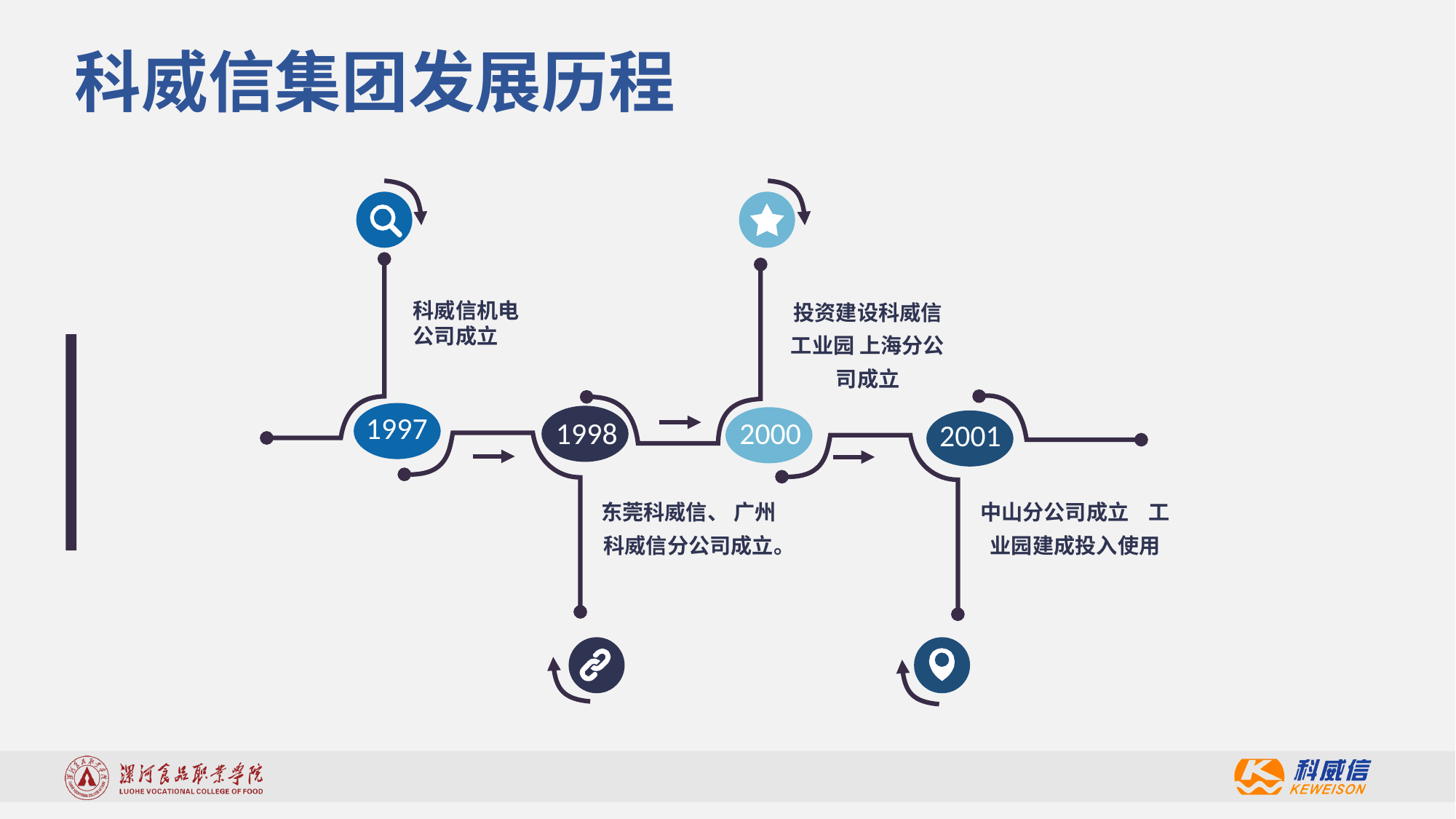

科威信集团发展历程

投资建设科威信工业园 上海分公司成立
科威信机电公司成立

1997

1998
2000

2001

东莞科威信、 广州科威信分公司成立。
中山分公司成立    工业园建成投入使用